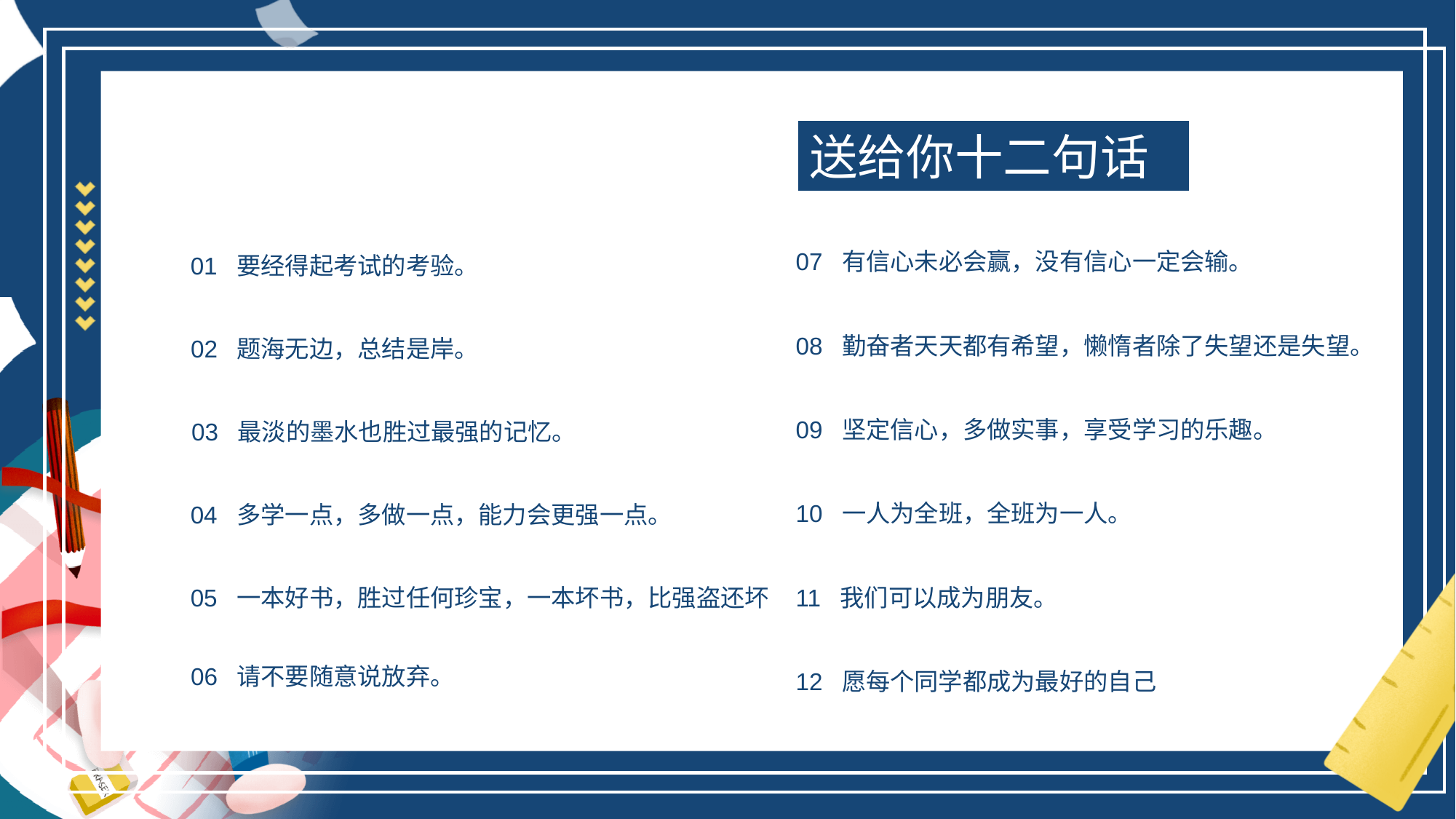

送给你十二句话
07  有信心未必会赢，没有信心一定会输。
01  要经得起考试的考验。
08  勤奋者天天都有希望，懒惰者除了失望还是失望。
02  题海无边，总结是岸。
09  坚定信心，多做实事，享受学习的乐趣。
03  最淡的墨水也胜过最强的记忆。
10  一人为全班，全班为一人。
04  多学一点，多做一点，能力会更强一点。
05  一本好书，胜过任何珍宝，一本坏书，比强盗还坏
11  我们可以成为朋友。
06  请不要随意说放弃。
12  愿每个同学都成为最好的自己